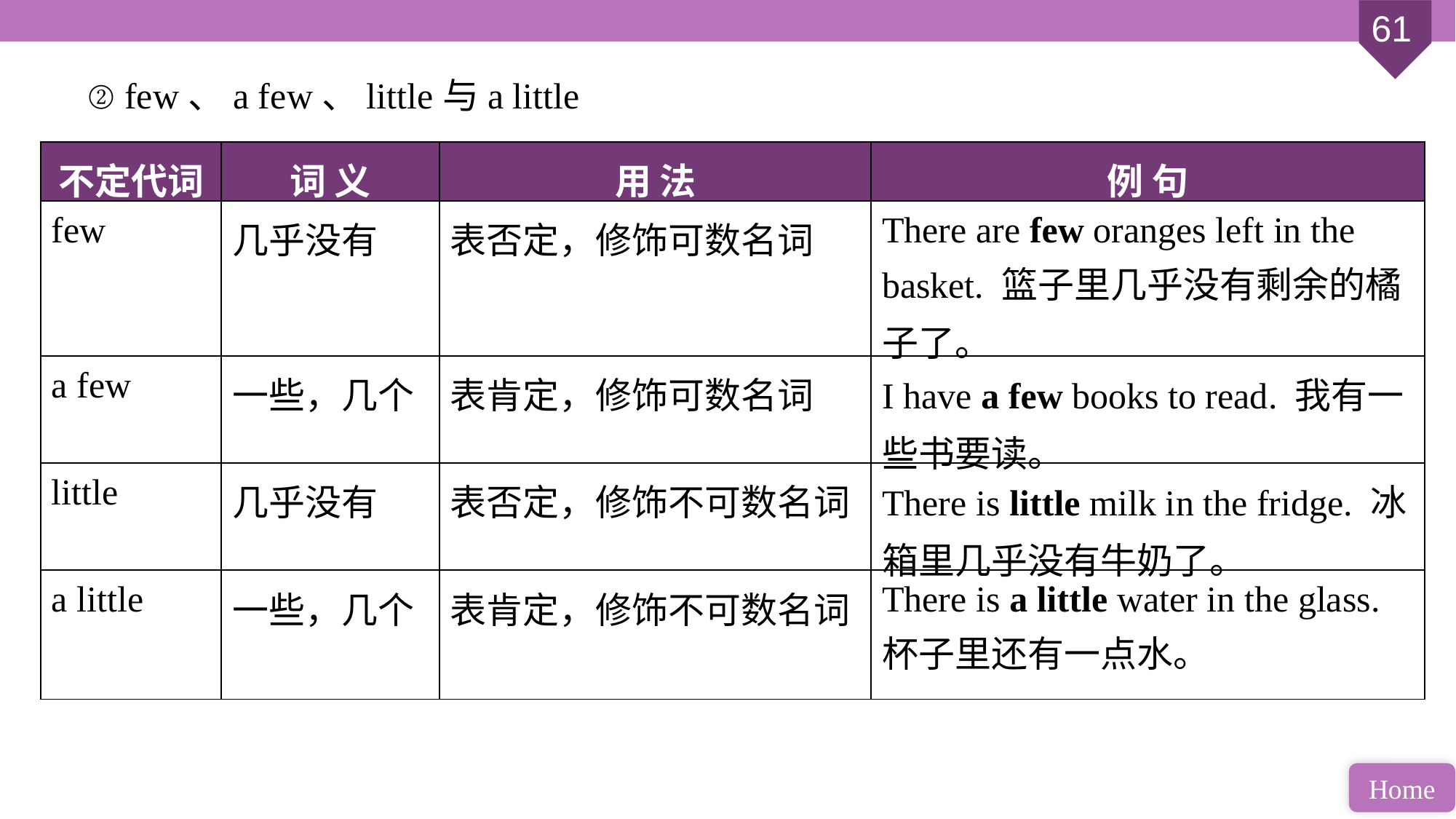

② few、a few、little与a little
| 不定代词 | 词 义 | 用 法 | 例 句 |
| --- | --- | --- | --- |
| few | 几乎没有 | 表否定，修饰可数名词 | There are few oranges left in the basket. 篮子里几乎没有剩余的橘子了。 |
| a few | 一些，几个 | 表肯定，修饰可数名词 | I have a few books to read. 我有一些书要读。 |
| little | 几乎没有 | 表否定，修饰不可数名词 | There is little milk in the fridge. 冰箱里几乎没有牛奶了。 |
| a little | 一些，几个 | 表肯定，修饰不可数名词 | There is a little water in the glass. 杯子里还有一点水。 |